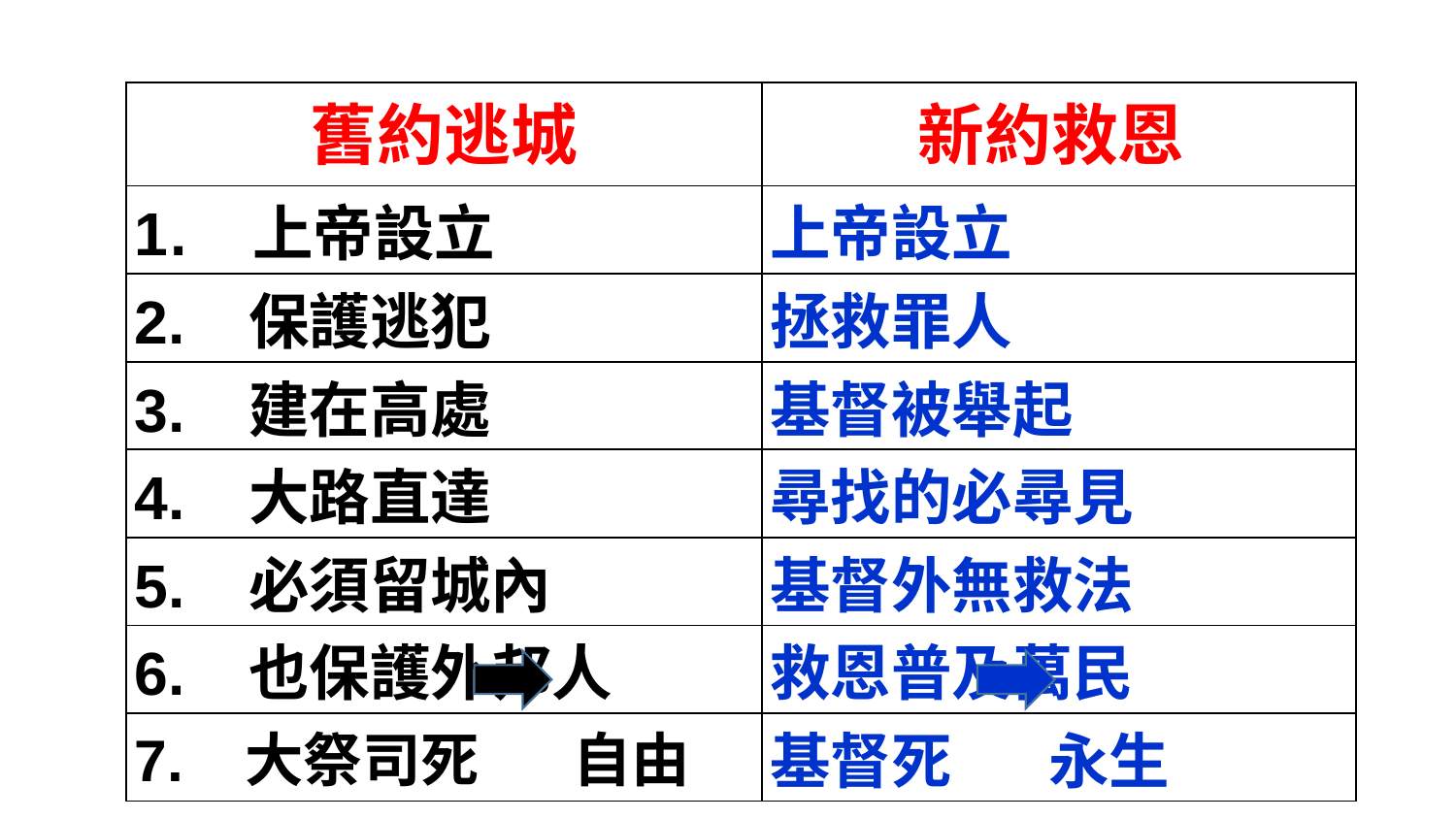

| 舊約逃城 | 新約救恩 |
| --- | --- |
| 上帝設立 | 上帝設立 |
| 2. 保護逃犯 | 拯救罪人 |
| 3. 建在高處 | 基督被舉起 |
| 4. 大路直達 | 尋找的必尋見 |
| 5. 必須留城內 | 基督外無救法 |
| 6. 也保護外邦人 | 救恩普及萬民 |
| 7. 大祭司死 自由 | 基督死 永生 |